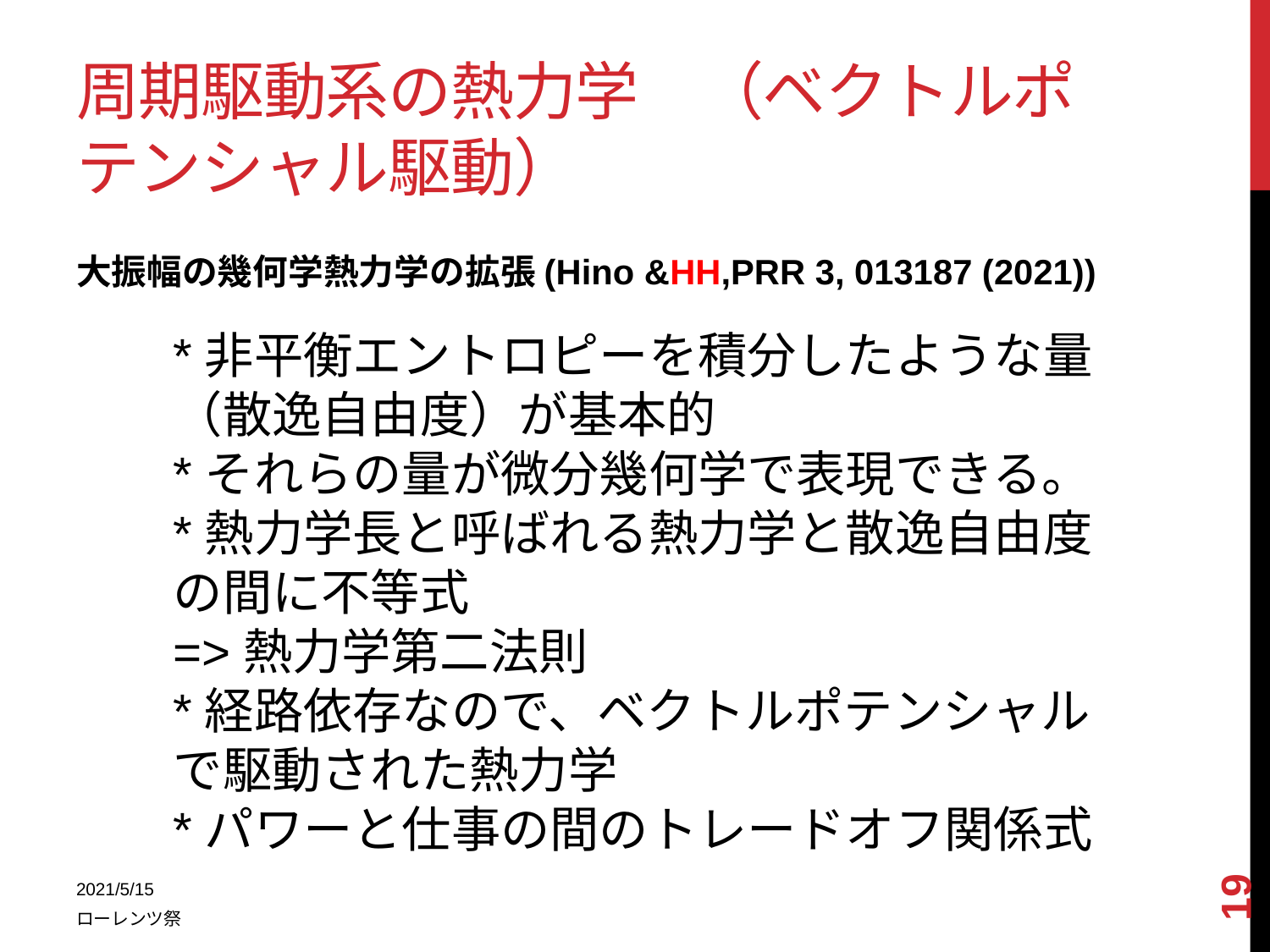

# 周期駆動系の熱力学　（ベクトルポテンシャル駆動）
大振幅の幾何学熱力学の拡張(Hino &HH,PRR 3, 013187 (2021))
*非平衡エントロピーを積分したような量（散逸自由度）が基本的
*それらの量が微分幾何学で表現できる。
*熱力学長と呼ばれる熱力学と散逸自由度の間に不等式
=>熱力学第二法則
*経路依存なので、ベクトルポテンシャルで駆動された熱力学
*パワーと仕事の間のトレードオフ関係式
19
2021/5/15
ローレンツ祭